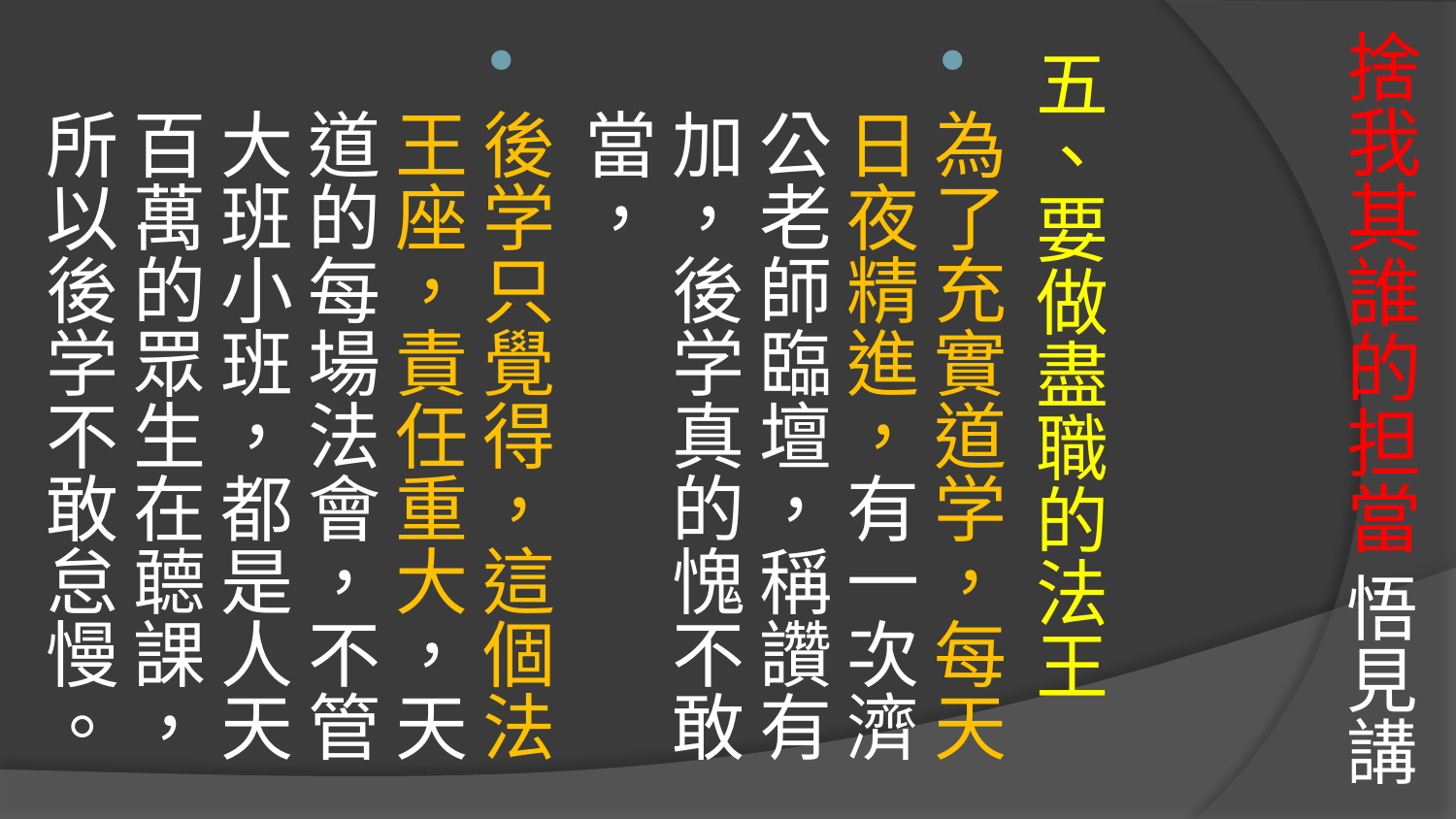

# 捨我其誰的担當 悟見講
五、要做盡職的法王
為了充實道学，每天日夜精進，有一次濟公老師臨壇，稱讚有加，後学真的愧不敢當，
後学只覺得，這個法王座，責任重大，天道的每場法會，不管大班小班，都是人天百萬的眾生在聼課，所以後学不敢怠慢。